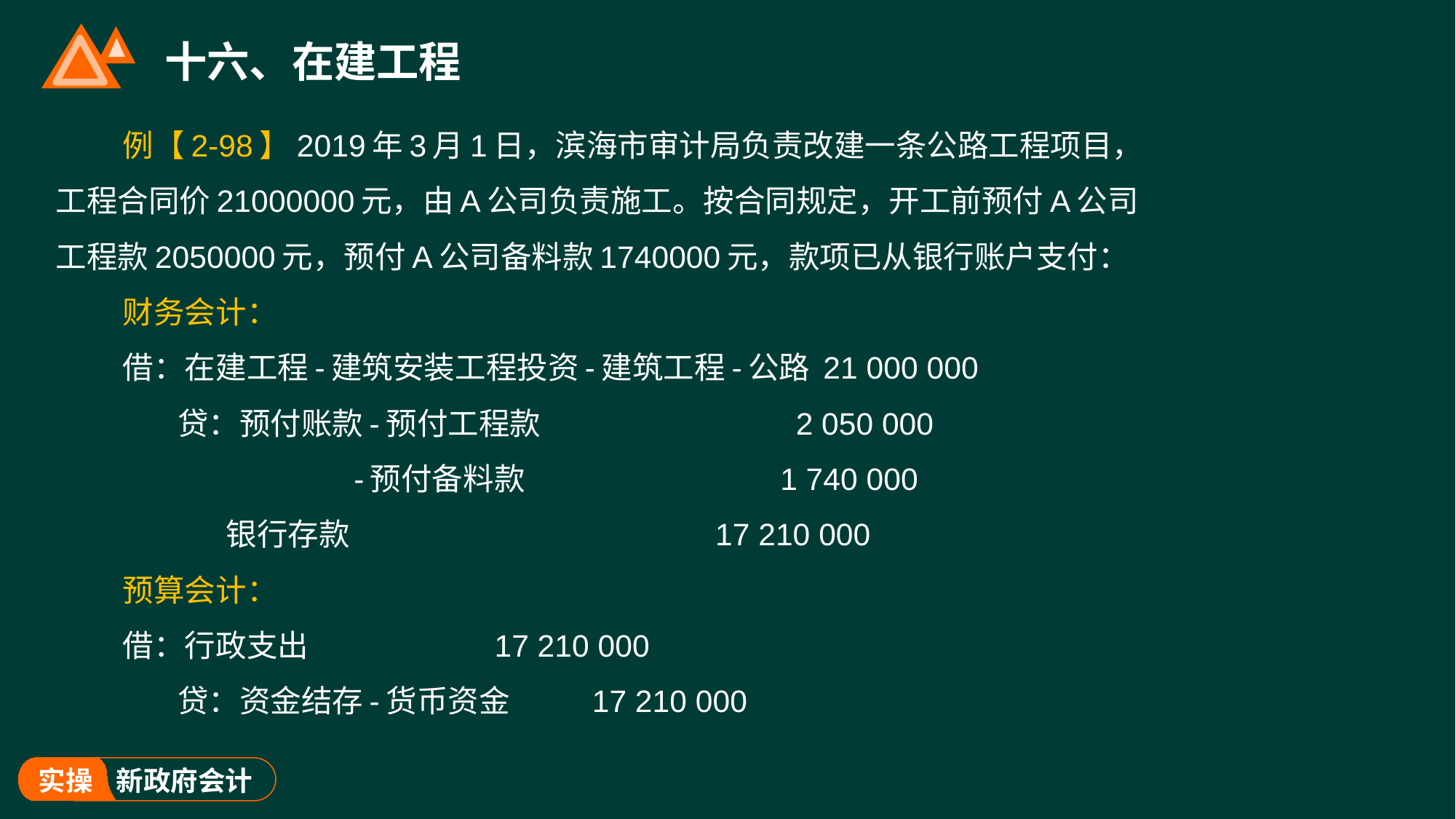

# 十六、在建工程
例【2-98】2019年3月1日，滨海市审计局负责改建一条公路工程项目，工程合同价21000000元，由A公司负责施工。按合同规定，开工前预付A公司工程款2050000元，预付A公司备料款1740000元，款项已从银行账户支付：
财务会计：
借：在建工程-建筑安装工程投资-建筑工程-公路 21 000 000
       贷：预付账款-预付工程款                                    2 050 000
                           -预付备料款                                    1 740 000
              银行存款                                                    17 210 000
预算会计：
借：行政支出                          17 210 000
       贷：资金结存-货币资金           17 210 000